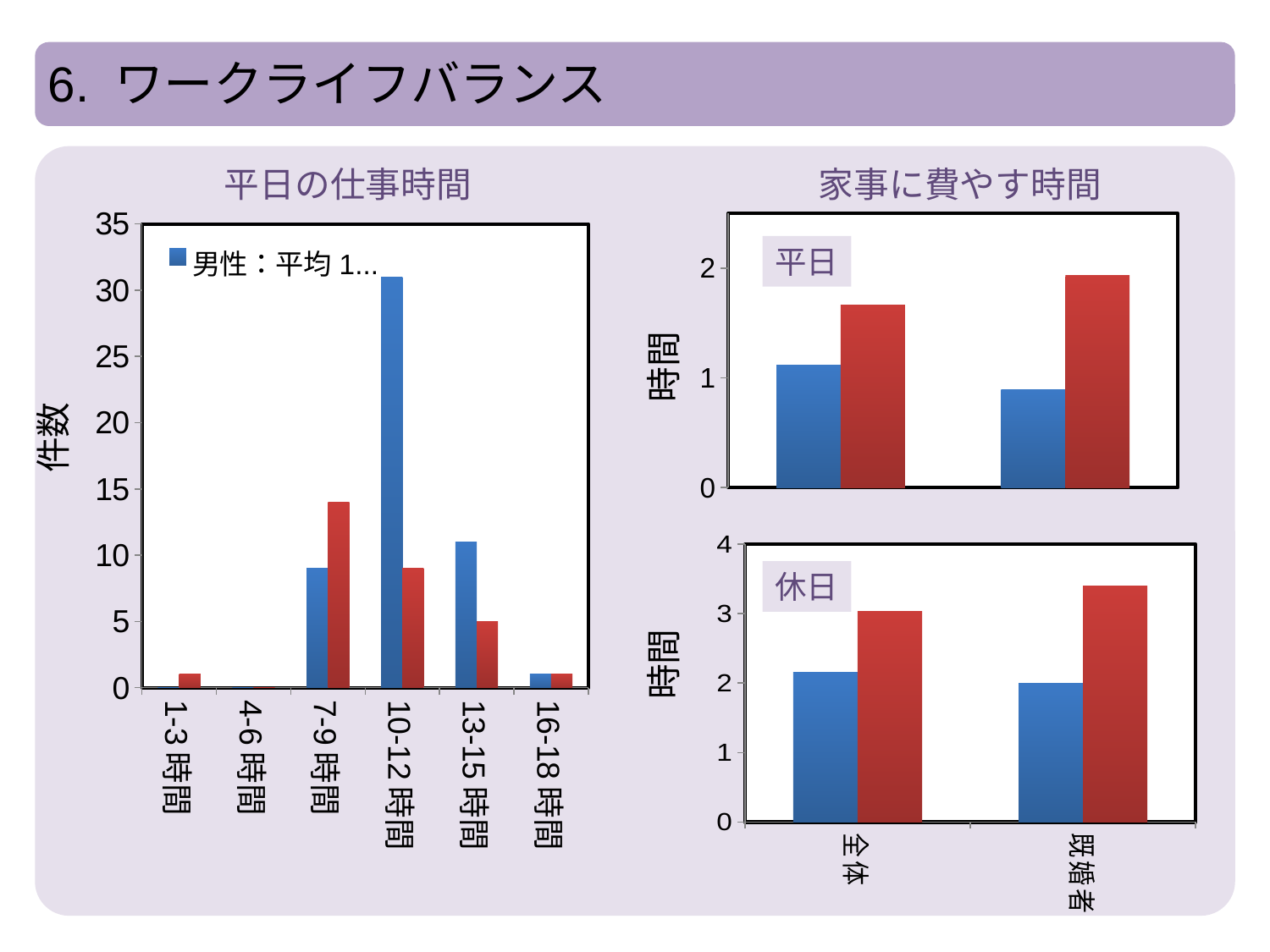

6. ワークライフバランス

平日の仕事時間
家事に費やす時間

### Chart

| Category | 男性：平均11時間 | 女性：平均１０時間 |
|---|---|---|
| 1-3時間　 | 0.0 | 1.0 |
| 4-6時間  | 0.0 | 0.0 |
| 7-9時間　 | 9.0 | 14.0 |
| 10-12時間　 | 31.0 | 9.0 |
| 13-15時間　 | 11.0 | 5.0 |
| 16-18時間　 | 1.0 | 1.0 |

### Chart

| Category | 男性 | 女性 |
|---|---|---|
| 全体 | 1.11538461538462 | 1.666666666666667 |
| 既婚者 | 0.892857142857143 | 1.933333333333333 |
平日
時間
件数

### Chart

| Category | 男性 | 女性 |
|---|---|---|
| 全体 | 2.156862745098039 | 3.03448275862069 |
| 既婚者 | 2.0 | 3.4 |
休日
時間